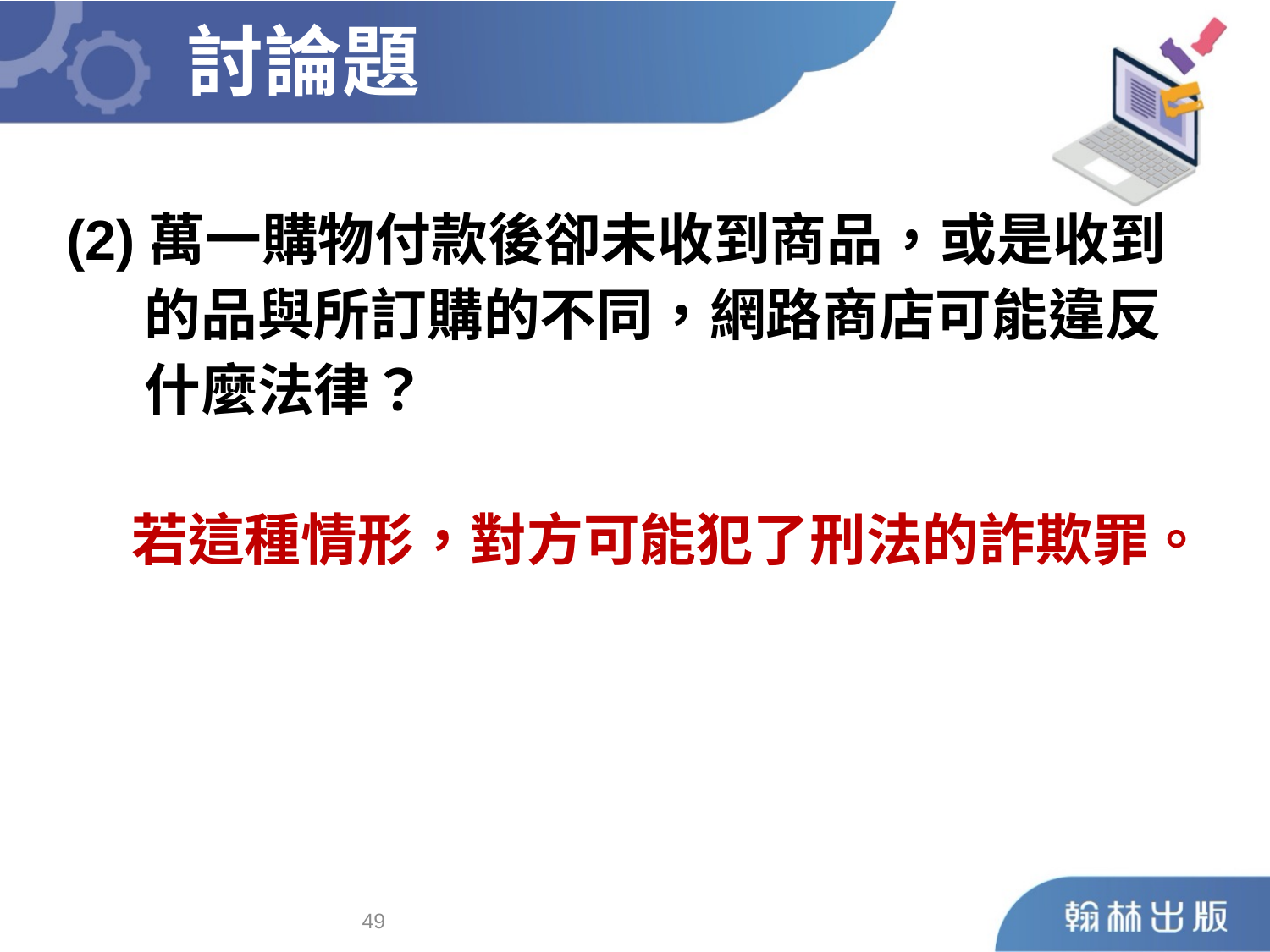

討論題
(2)萬一購物付款後卻未收到商品，或是收到
     的品與所訂購的不同，網路商店可能違反
     什麼法律？

    若這種情形，對方可能犯了刑法的詐欺罪。

49